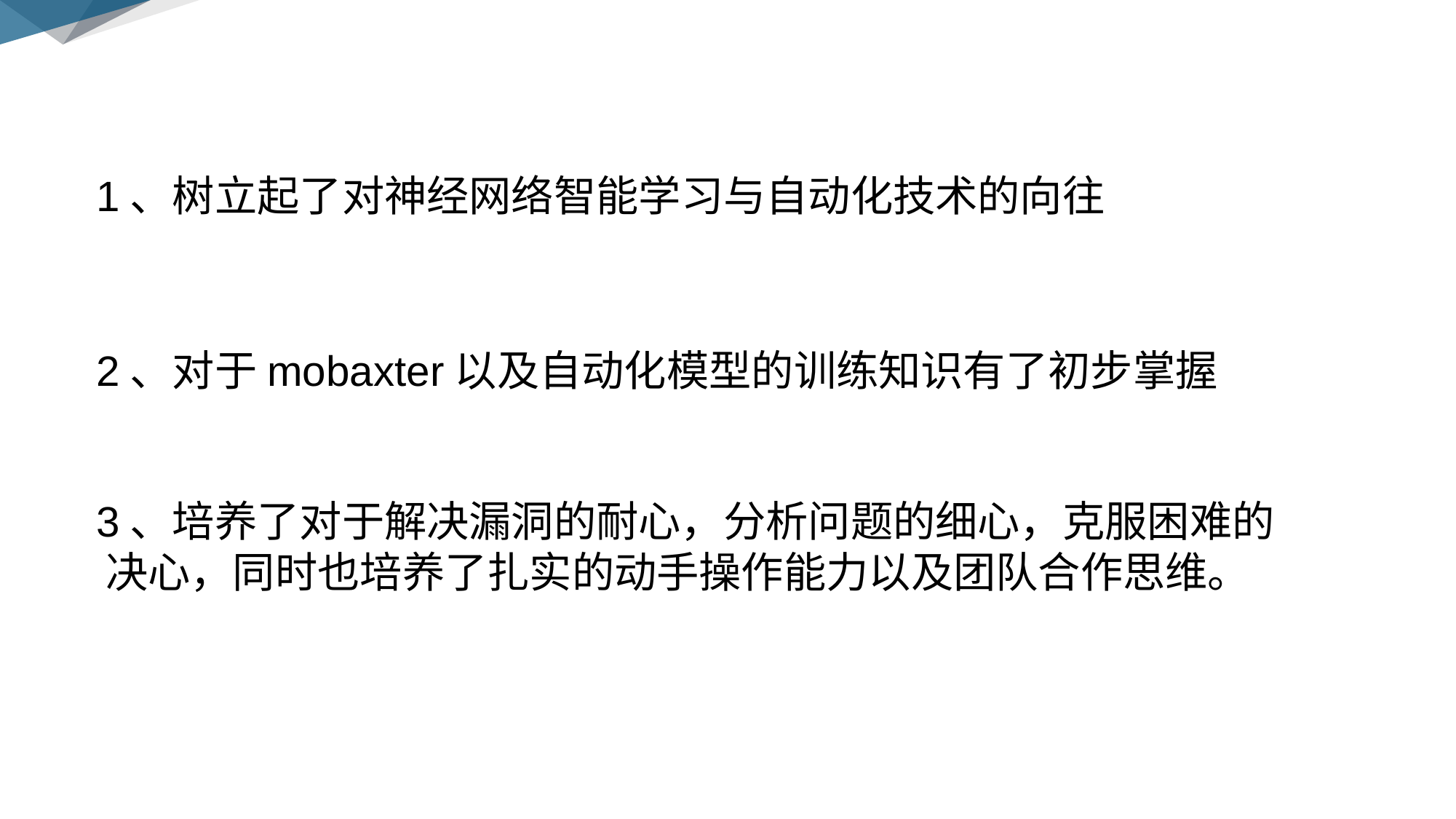

1、树立起了对神经网络智能学习与自动化技术的向往
2、对于mobaxter以及自动化模型的训练知识有了初步掌握
3、培养了对于解决漏洞的耐心，分析问题的细心，克服困难的  决心，同时也培养了扎实的动手操作能力以及团队合作思维。